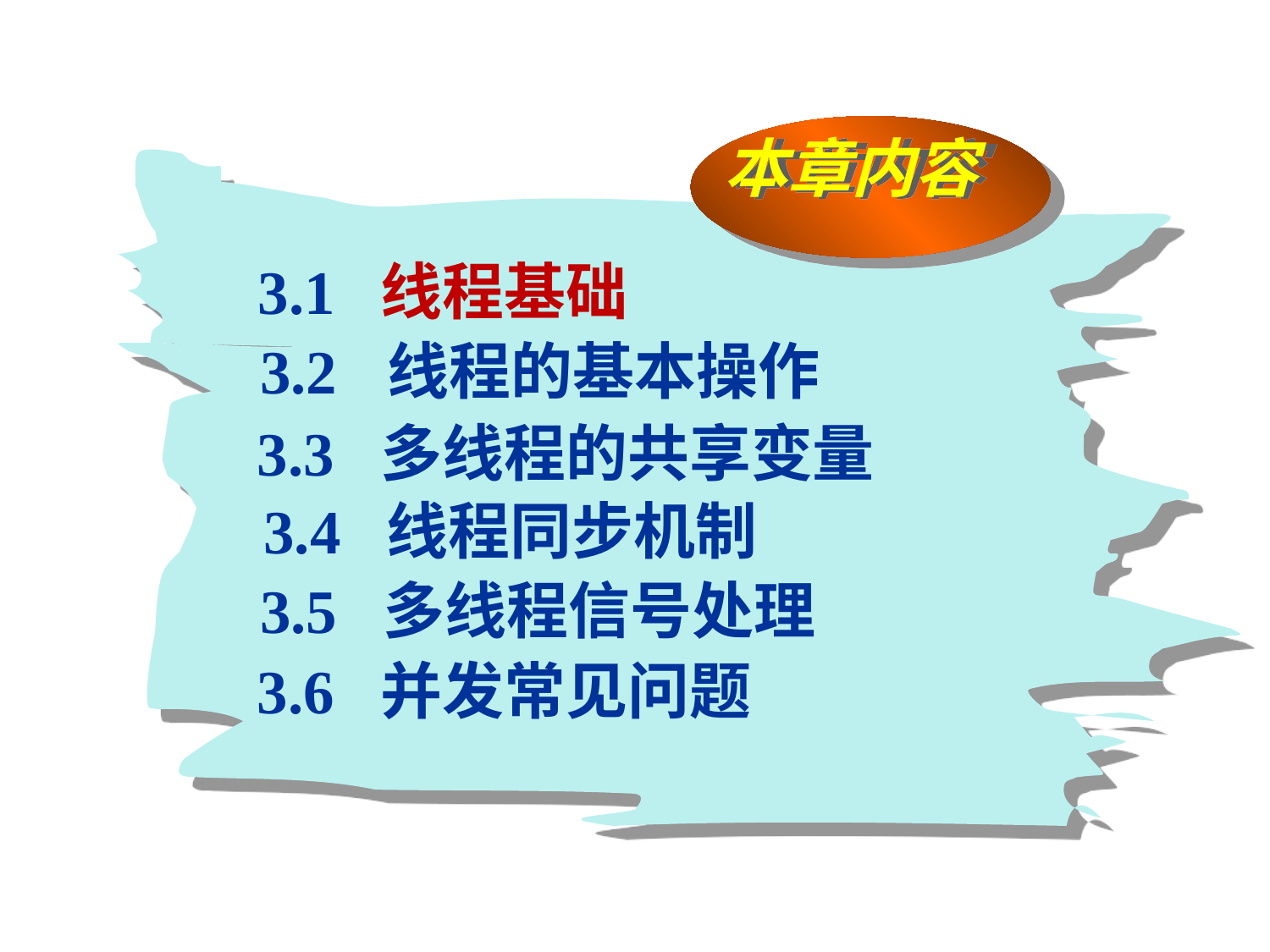

本章内容

3.1  线程基础
3.2 线程的基本操作
3.3  多线程的共享变量
3.4  线程同步机制
3.5  多线程信号处理
3.6  并发常见问题